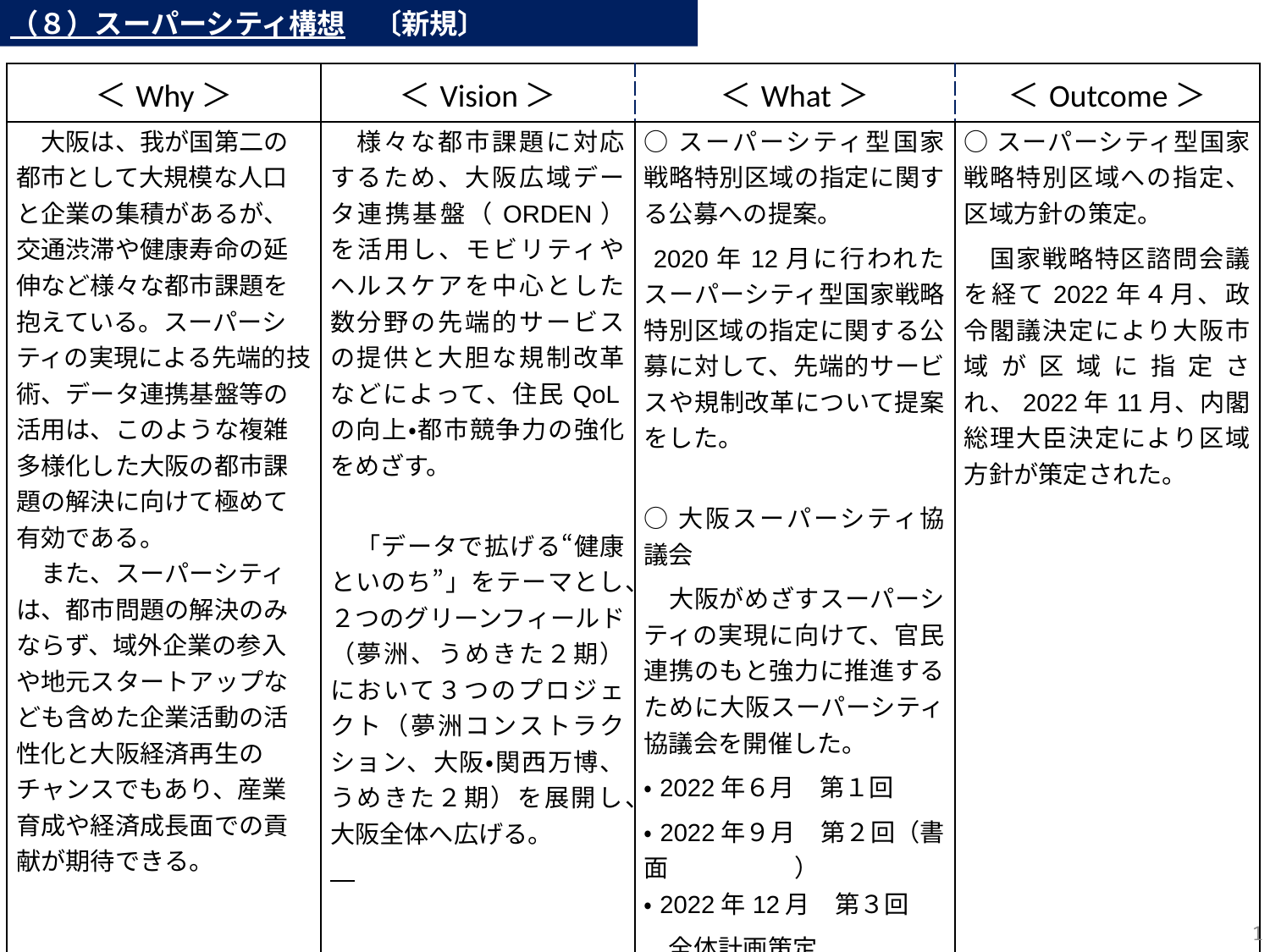

（８）スーパーシティ構想　〔新規〕
| ＜Why＞ | ＜Vision＞ | ＜What＞ | ＜Outcome＞ |
| --- | --- | --- | --- |
| 大阪は、我が国第二の都市として大規模な人口と企業の集積があるが、交通渋滞や健康寿命の延伸など様々な都市課題を抱えている。スーパーシティの実現による先端的技術、データ連携基盤等の活用は、このような複雑多様化した大阪の都市課題の解決に向けて極めて有効である。 　また、スーパーシティは、都市問題の解決のみならず、域外企業の参入や地元スタートアップなども含めた企業活動の活性化と大阪経済再生のチャンスでもあり、産業育成や経済成長面での貢献が期待できる。 | 様々な都市課題に対応するため、大阪広域データ連携基盤（ORDEN）を活用し、モビリティやヘルスケアを中心とした数分野の先端的サービスの提供と大胆な規制改革などによって、住民QoLの向上・都市競争力の強化をめざす。 　「データで拡げる“健康といのち”」をテーマとし、２つのグリーンフィールド（夢洲、うめきた２期）において３つのプロジェクト（夢洲コンストラクション、大阪・関西万博、うめきた２期）を展開し、大阪全体へ広げる。 | ○スーパーシティ型国家戦略特別区域の指定に関する公募への提案。 2020年12月に行われたスーパーシティ型国家戦略特別区域の指定に関する公募に対して、先端的サービスや規制改革について提案をした。 ○大阪スーパーシティ協議会 　大阪がめざすスーパーシティの実現に向けて、官民連携のもと強力に推進するために大阪スーパーシティ協議会を開催した。 ・2022年６月　第１回 ・2022年９月　第２回（書面） ・2022年12月　第３回 　全体計画策定 | ○スーパーシティ型国家戦略特別区域への指定、区域方針の策定。 　国家戦略特区諮問会議を経て2022年４月、政令閣議決定により大阪市域が区域に指定され、2022年11月、内閣総理大臣決定により区域方針が策定された。 |
1